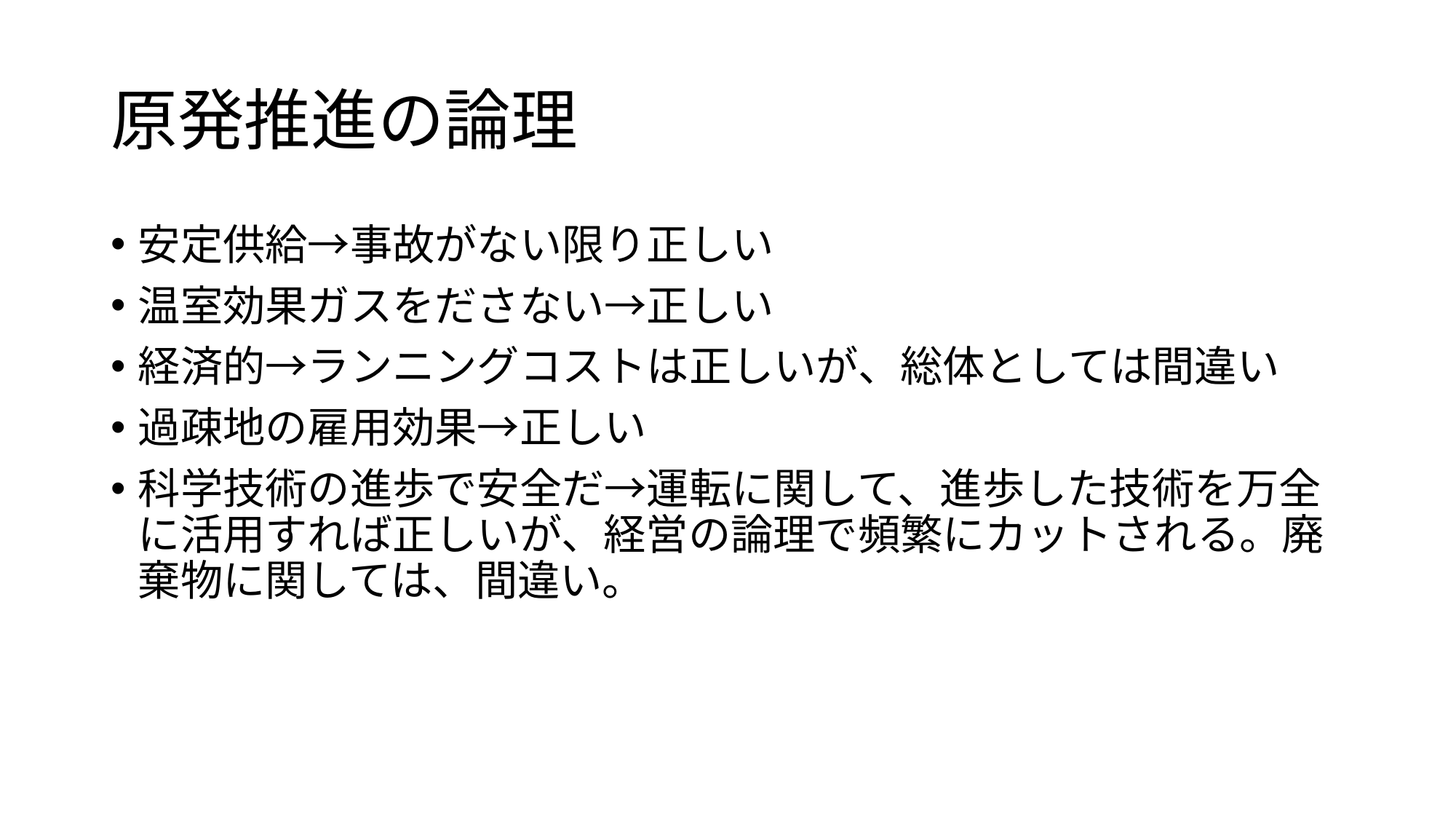

# 原発推進の論理
安定供給→事故がない限り正しい
温室効果ガスをださない→正しい
経済的→ランニングコストは正しいが、総体としては間違い
過疎地の雇用効果→正しい
科学技術の進歩で安全だ→運転に関して、進歩した技術を万全に活用すれば正しいが、経営の論理で頻繁にカットされる。廃棄物に関しては、間違い。